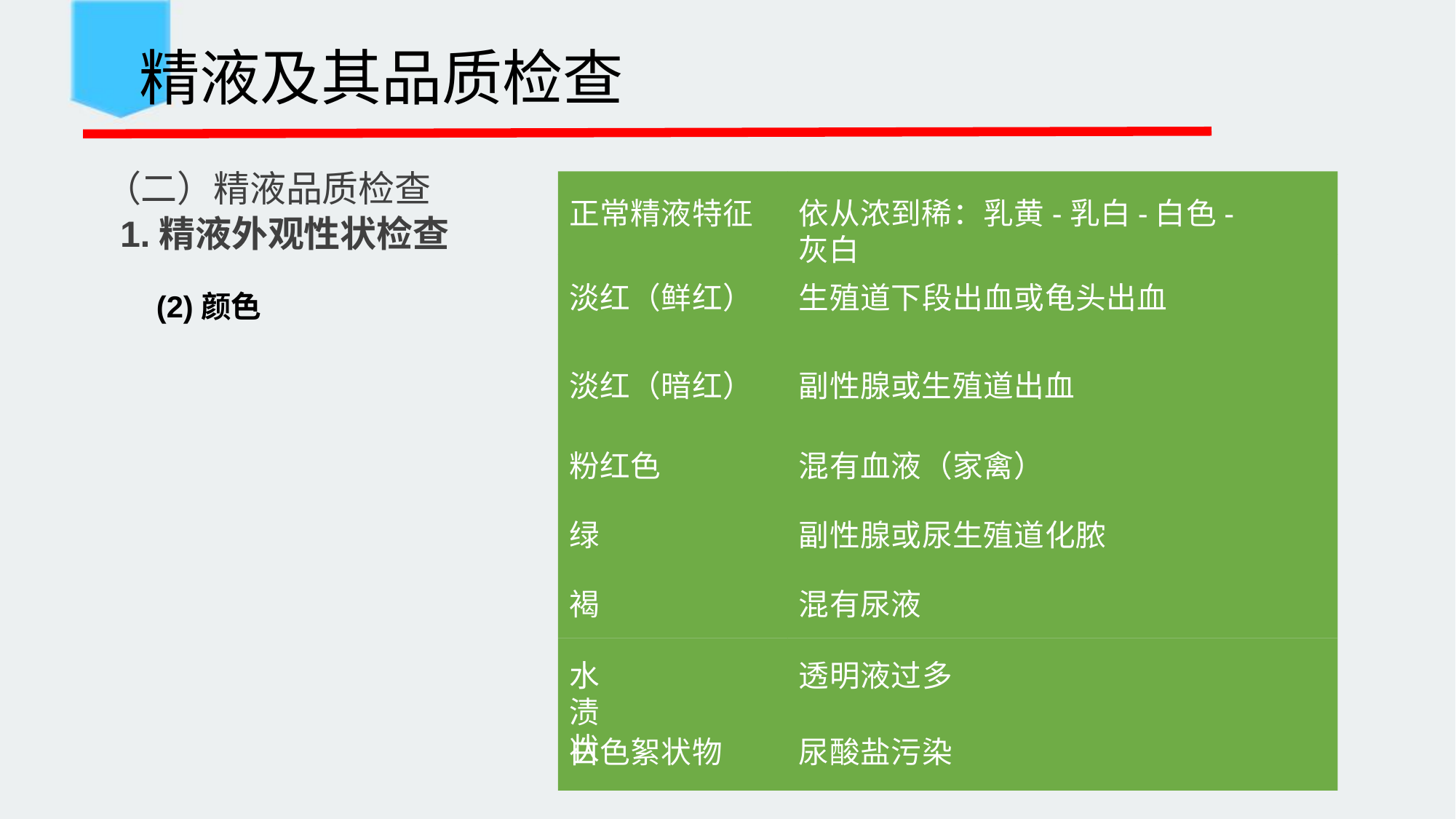

精液及其品质检查
  （二）精液品质检查
    1.精液外观性状检查

正常精液特征
依从浓到稀：乳黄-乳白-白色-灰白

(2)颜色
淡红（鲜红）
生殖道下段出血或龟头出血

淡红（暗红）
副性腺或生殖道出血

粉红色
绿 褐
水渍状
混有血液（家禽）
副性腺或尿生殖道化脓 混有尿液
透明液过多

白色絮状物
尿酸盐污染